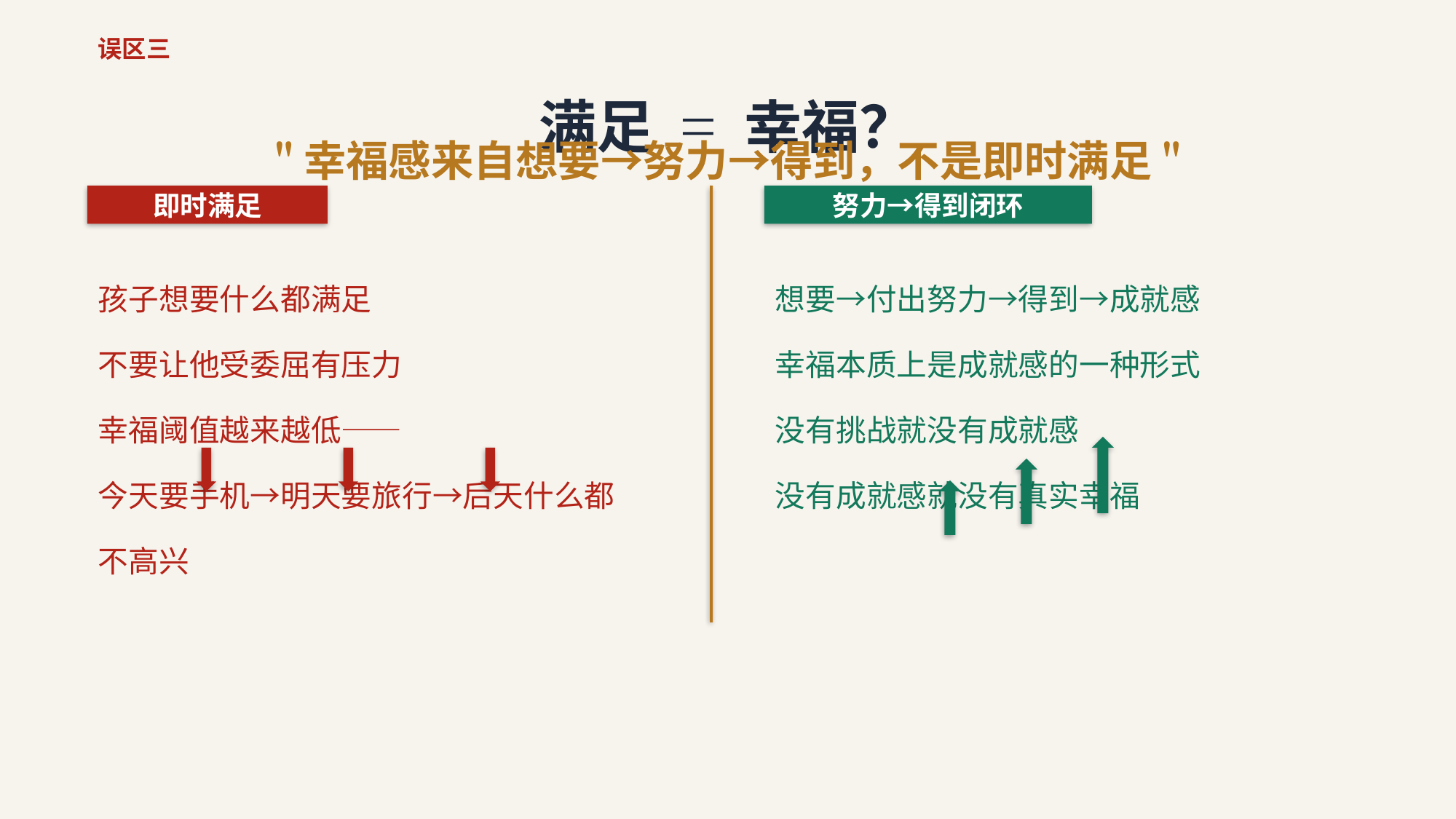

误区三
满足 = 幸福？
"幸福感来自想要→努力→得到，不是即时满足"
即时满足

努力→得到闭环
孩子想要什么都满足
不要让他受委屈有压力
幸福阈值越来越低——
今天要手机→明天要旅行→后天什么都不高兴
想要→付出努力→得到→成就感
幸福本质上是成就感的一种形式
没有挑战就没有成就感
没有成就感就没有真实幸福